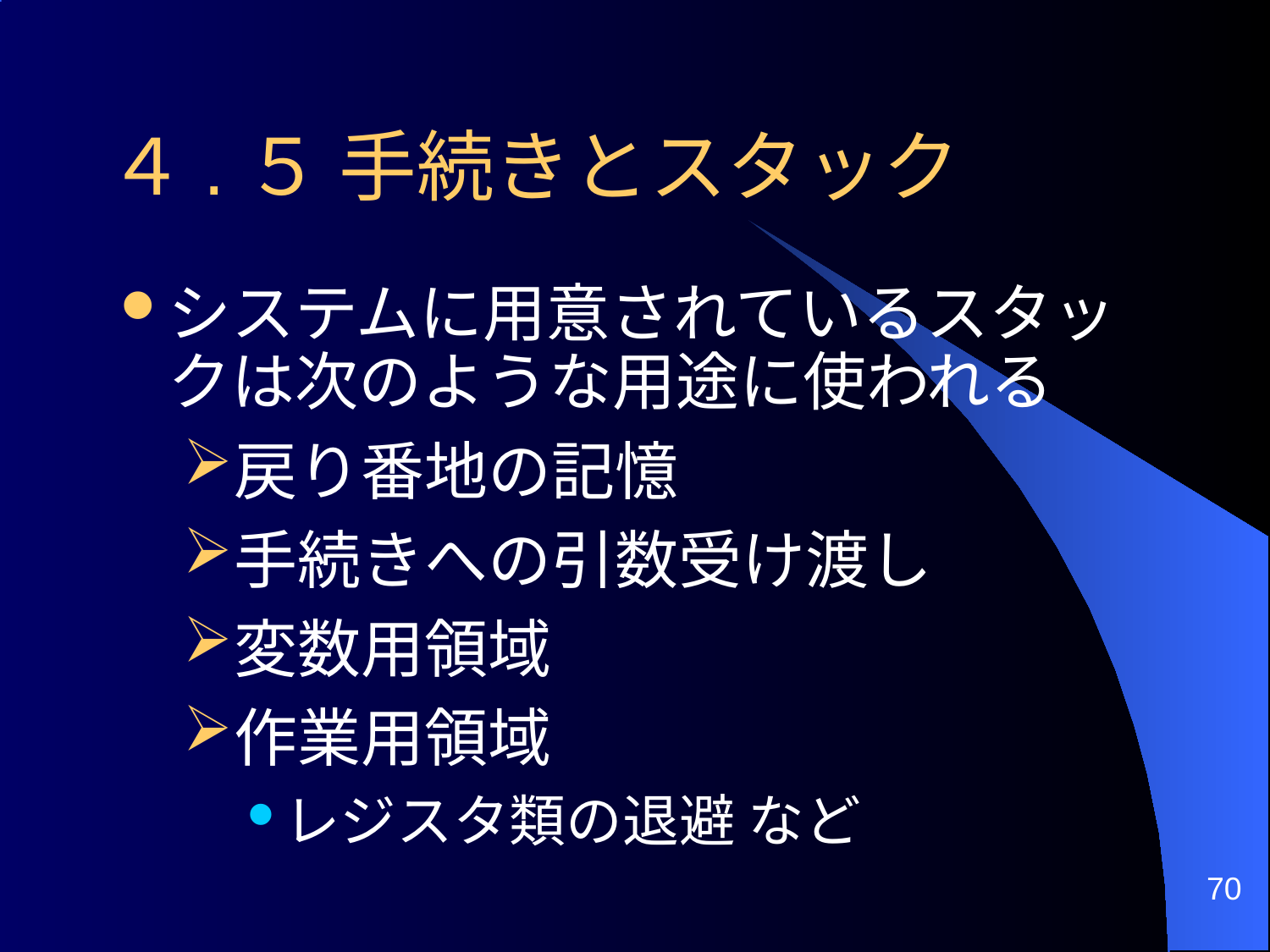

４.５ 手続きとスタック
システムに用意されているスタックは次のような用途に使われる
戻り番地の記憶
手続きへの引数受け渡し
変数用領域
作業用領域
レジスタ類の退避 など
70